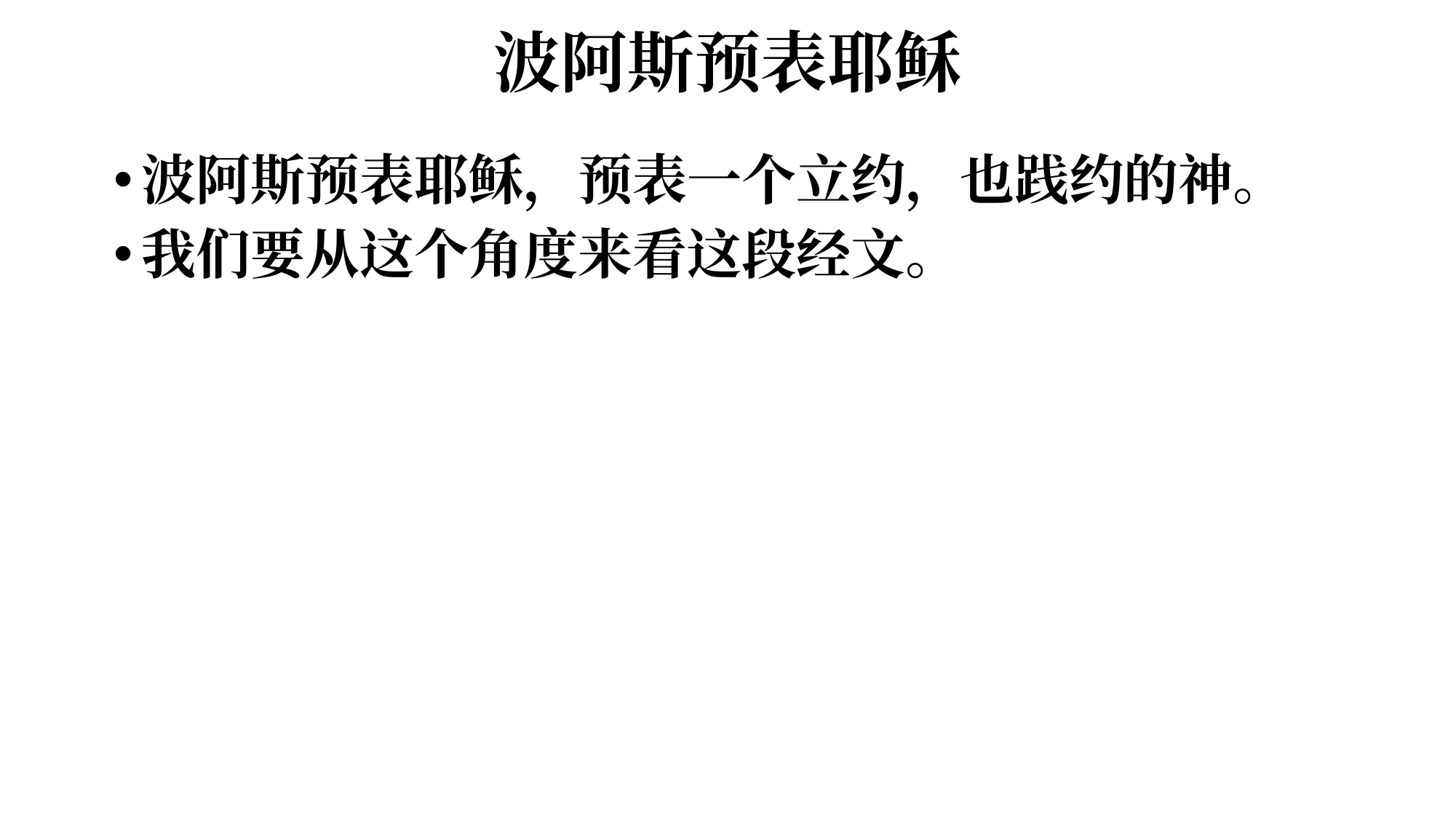

# 波阿斯预表耶稣
波阿斯预表耶稣，预表一个立约，也践约的神。
我们要从这个角度来看这段经文。